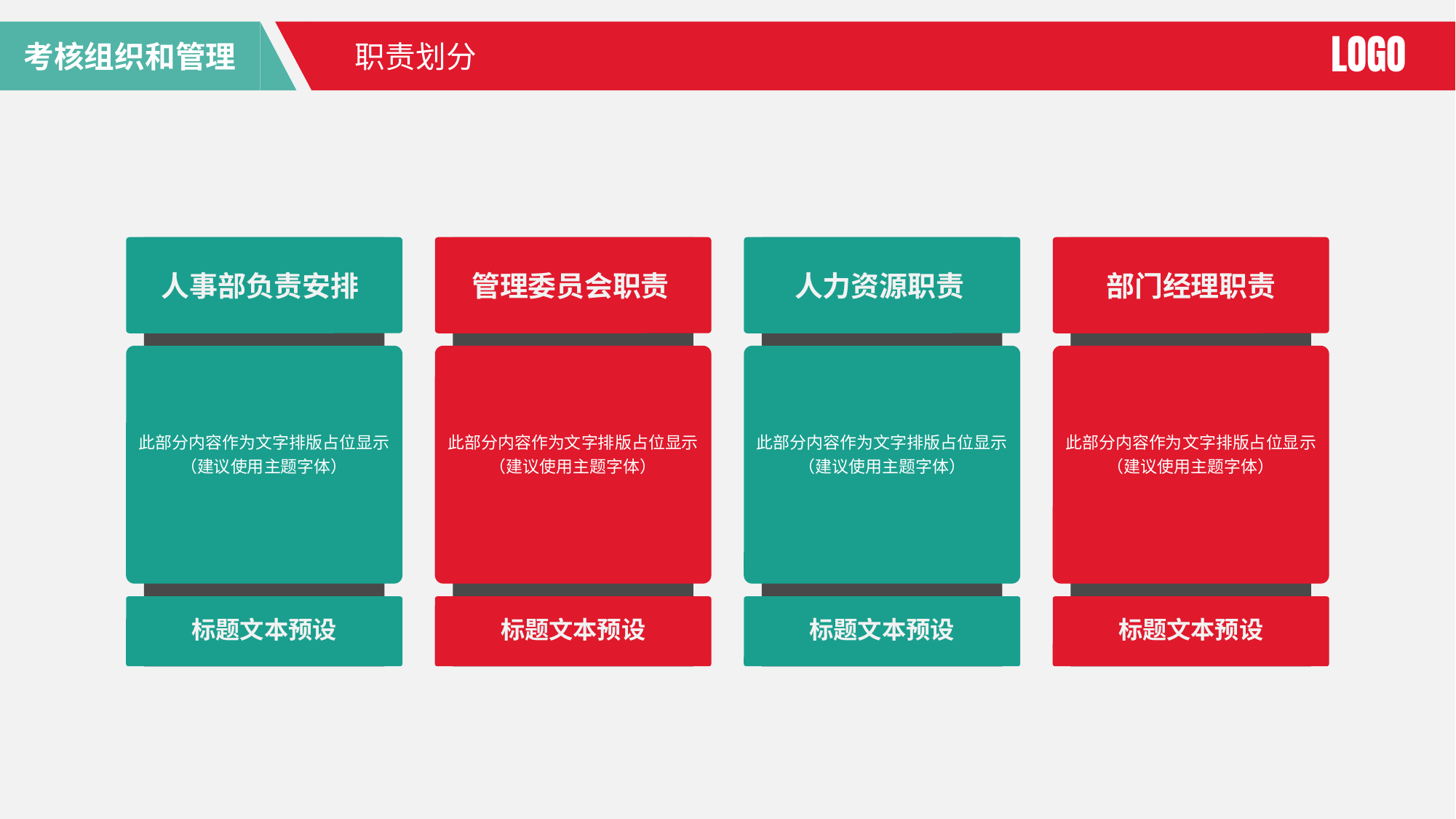

考核组织和管理

LOGO
职责划分

人事部负责安排

此部分内容作为文字排版占位显示
（建议使用主题字体）

标题文本预设

管理委员会职责

此部分内容作为文字排版占位显示
（建议使用主题字体）

标题文本预设

人力资源职责

此部分内容作为文字排版占位显示
（建议使用主题字体）

标题文本预设

部门经理职责

此部分内容作为文字排版占位显示
（建议使用主题字体）

标题文本预设